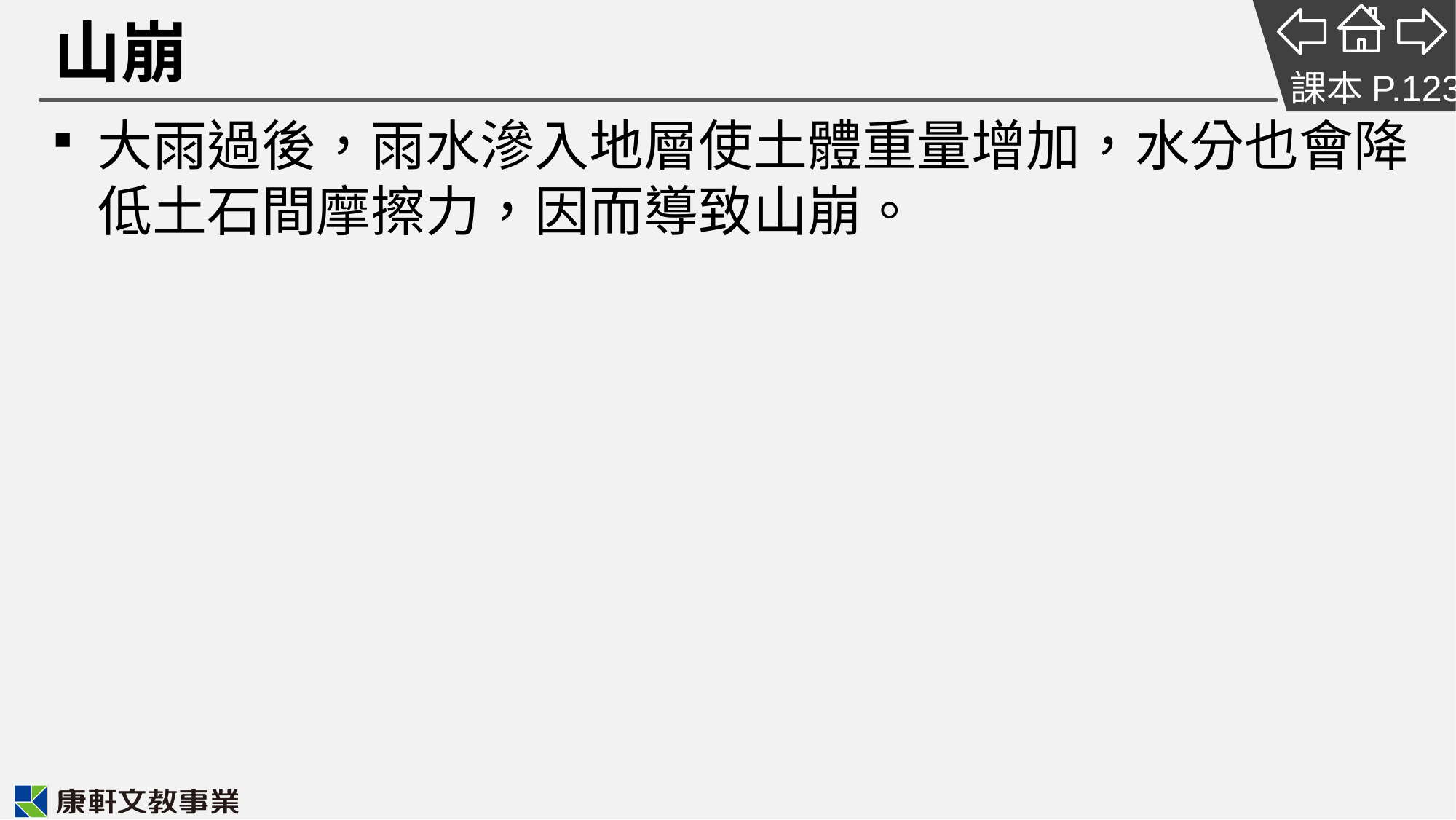

# 山崩
課本P.123
大雨過後，雨水滲入地層使土體重量增加，水分也會降低土石間摩擦力，因而導致山崩。